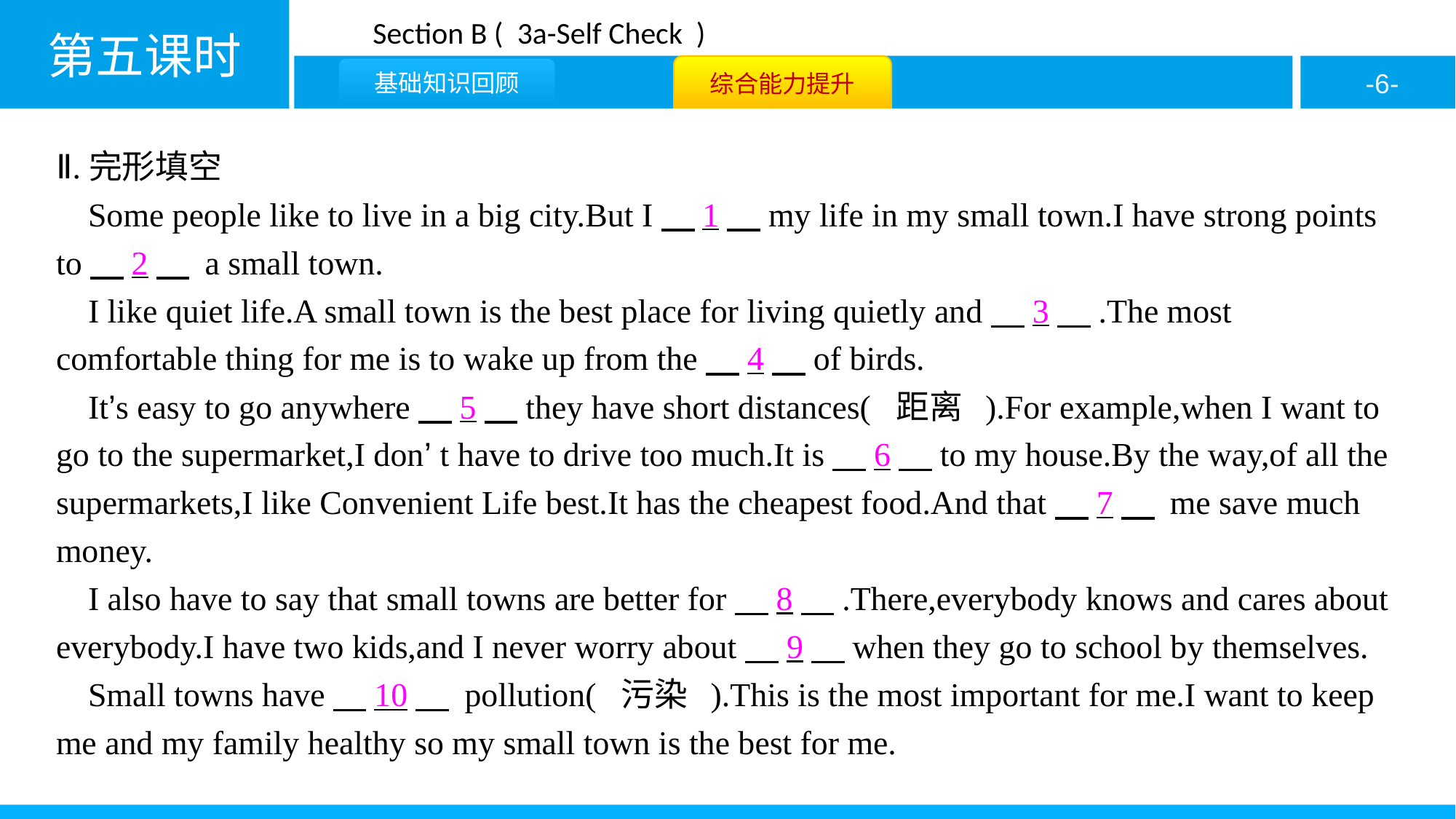

Ⅱ.完形填空
Some people like to live in a big city.But I　1　my life in my small town.I have strong points to　2　 a small town.
I like quiet life.A small town is the best place for living quietly and　3　.The most comfortable thing for me is to wake up from the　4　of birds.
It’s easy to go anywhere　5　they have short distances(  距离  ).For example,when I want to go to the supermarket,I don’ t have to drive too much.It is　6　to my house.By the way,of all the supermarkets,I like Convenient Life best.It has the cheapest food.And that　7　 me save much money.
I also have to say that small towns are better for　8　.There,everybody knows and cares about everybody.I have two kids,and I never worry about　9　when they go to school by themselves.
Small towns have　10　 pollution(  污染  ).This is the most important for me.I want to keep me and my family healthy so my small town is the best for me.